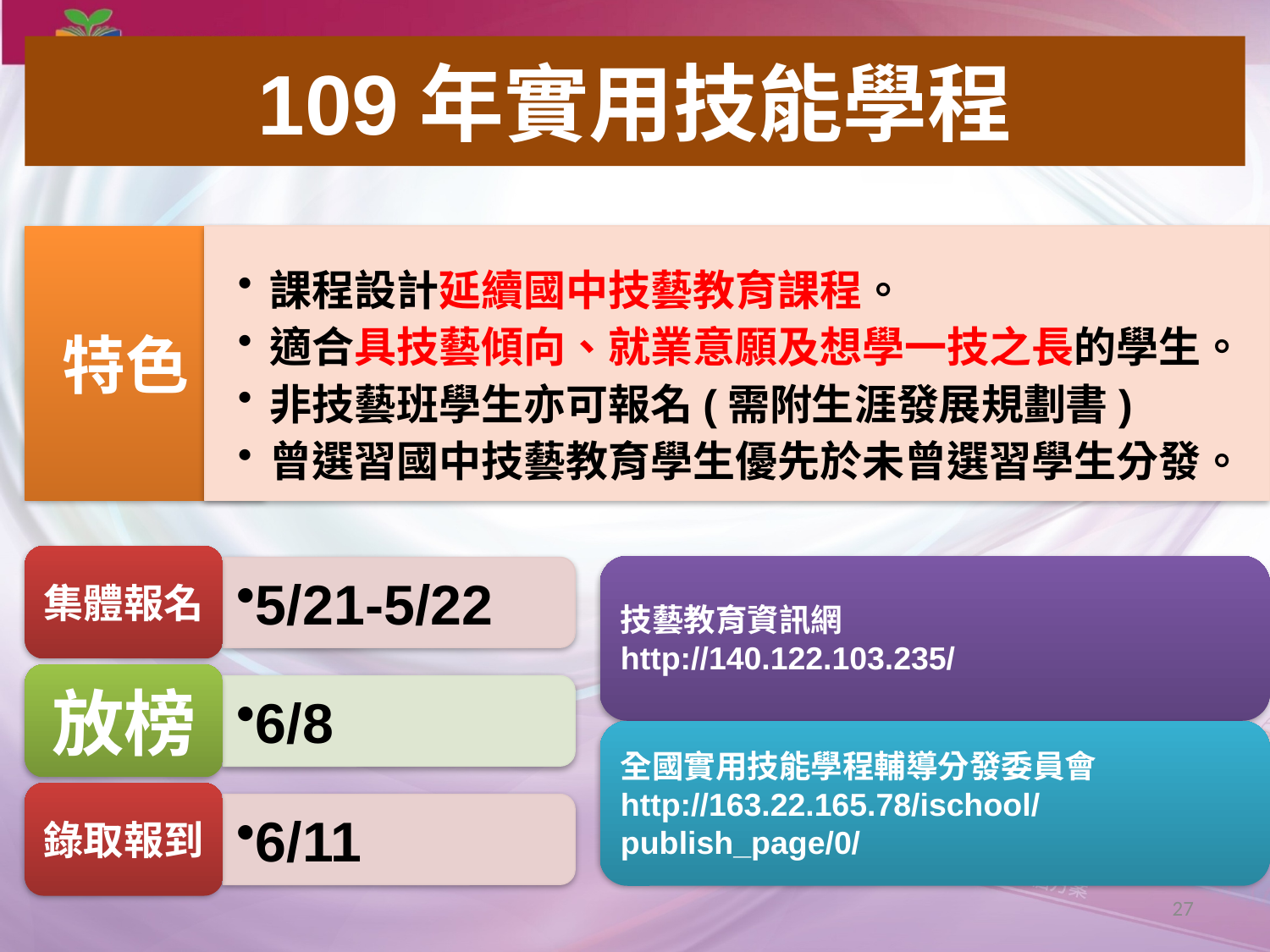

109年實用技能學程

特色

課程設計延續國中技藝教育課程。
適合具技藝傾向、就業意願及想學一技之長的學生。
非技藝班學生亦可報名(需附生涯發展規劃書)
曾選習國中技藝教育學生優先於未曾選習學生分發。
集體報名
5/21-5/22
放榜
6/8
錄取報到
6/11
技藝教育資訊網
http://140.122.103.235/
全國實用技能學程輔導分發委員會
http://163.22.165.78/ischool/publish_page/0/
27